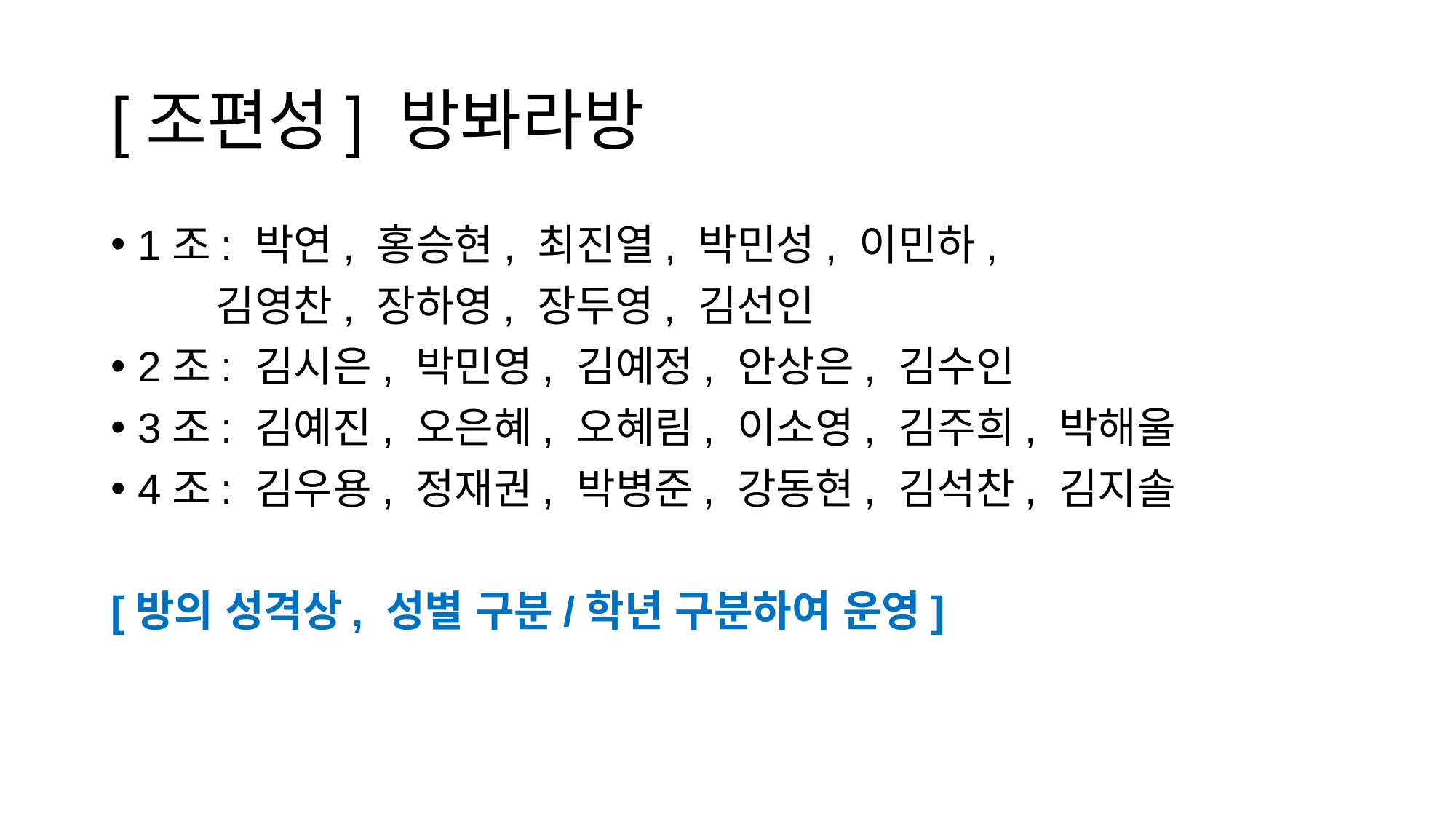

# [조편성] 방봐라방
1조: 박연, 홍승현, 최진열, 박민성, 이민하,
        김영찬, 장하영, 장두영, 김선인
2조: 김시은, 박민영, 김예정, 안상은, 김수인
3조: 김예진, 오은혜, 오혜림, 이소영, 김주희, 박해울
4조: 김우용, 정재권, 박병준, 강동현, 김석찬, 김지솔

[방의 성격상, 성별 구분/학년 구분하여 운영]